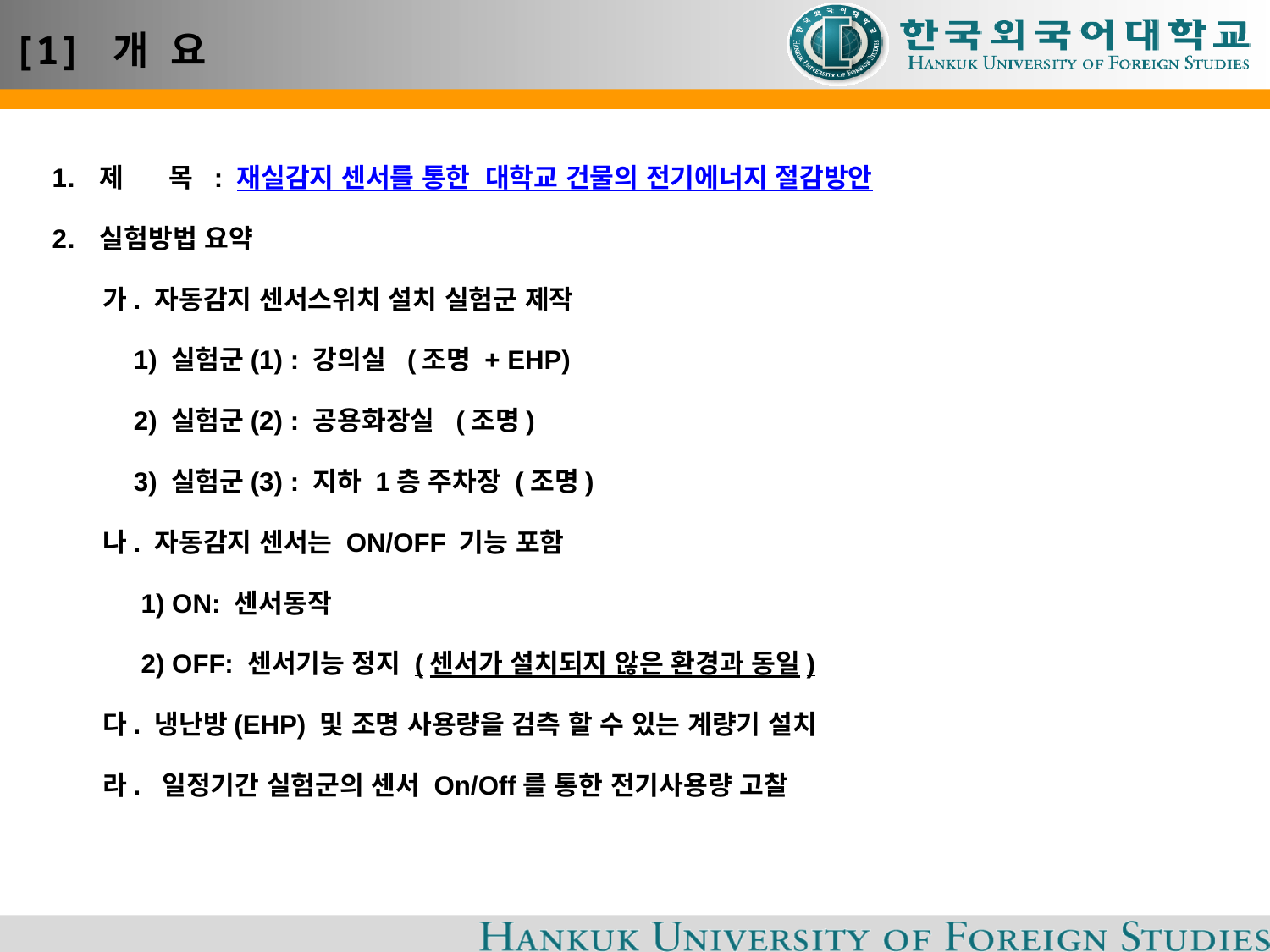

# [1] 개  요

제      목  : 재실감지 센서를 통한  대학교 건물의 전기에너지 절감방안
실험방법 요약
      가. 자동감지 센서스위치 설치 실험군 제작
           1) 실험군(1) : 강의실  (조명 + EHP)
           2) 실험군(2) : 공용화장실  (조명)
           3) 실험군(3) : 지하 1층 주차장 (조명)
      나. 자동감지 센서는 ON/OFF 기능 포함
            1) ON: 센서동작
            2) OFF: 센서기능 정지 (센서가 설치되지 않은 환경과 동일)
      다. 냉난방(EHP) 및 조명 사용량을 검측 할 수 있는 계량기 설치
      라.  일정기간 실험군의 센서 On/Off를 통한 전기사용량 고찰